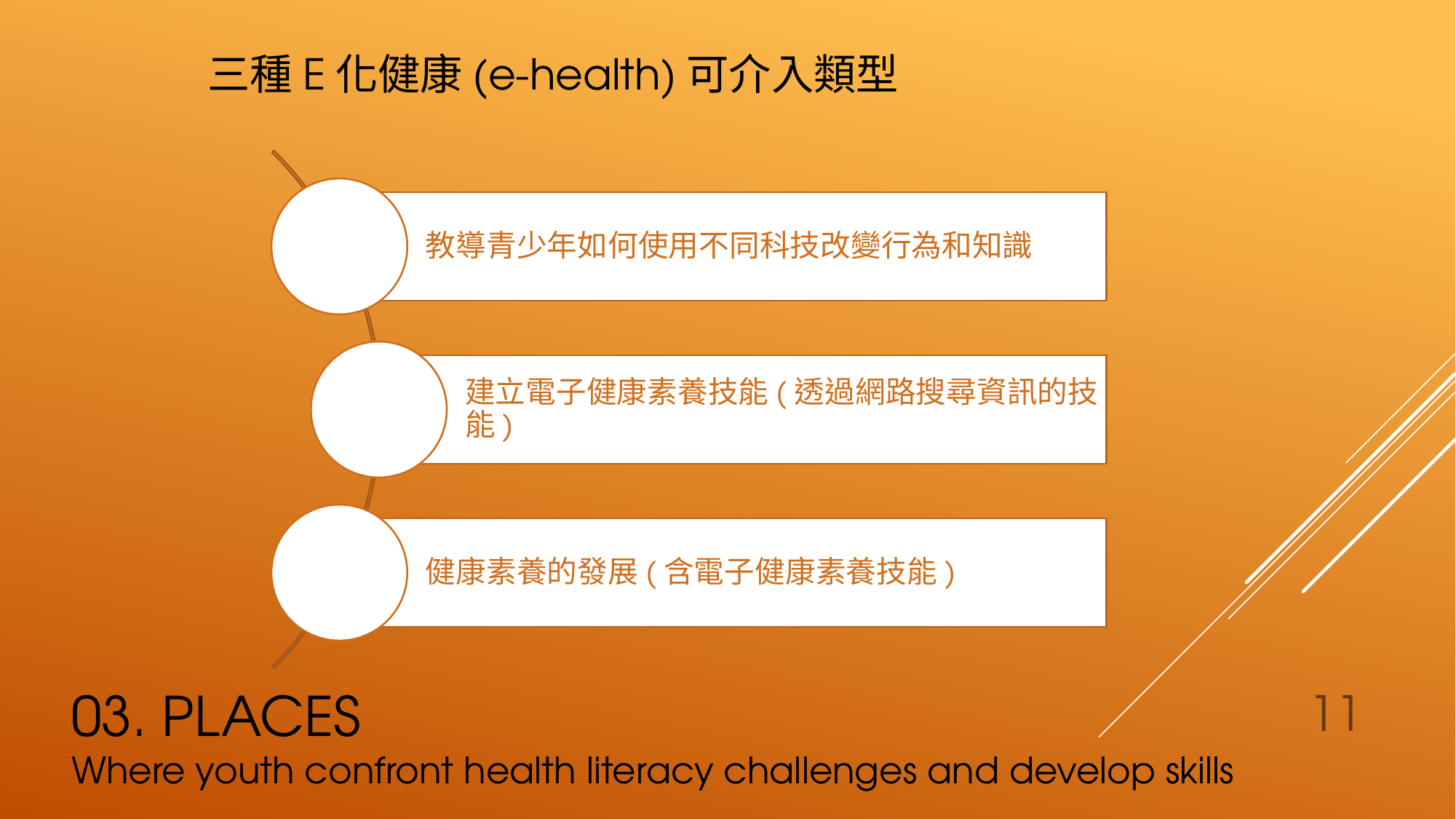

三種E化健康(e-health)可介入類型
教導青少年如何使用不同科技改變行為和知識
建立電子健康素養技能(透過網路搜尋資訊的技能)
健康素養的發展(含電子健康素養技能)
# 03. Places Where youth confront health literacy challenges and develop skills
11